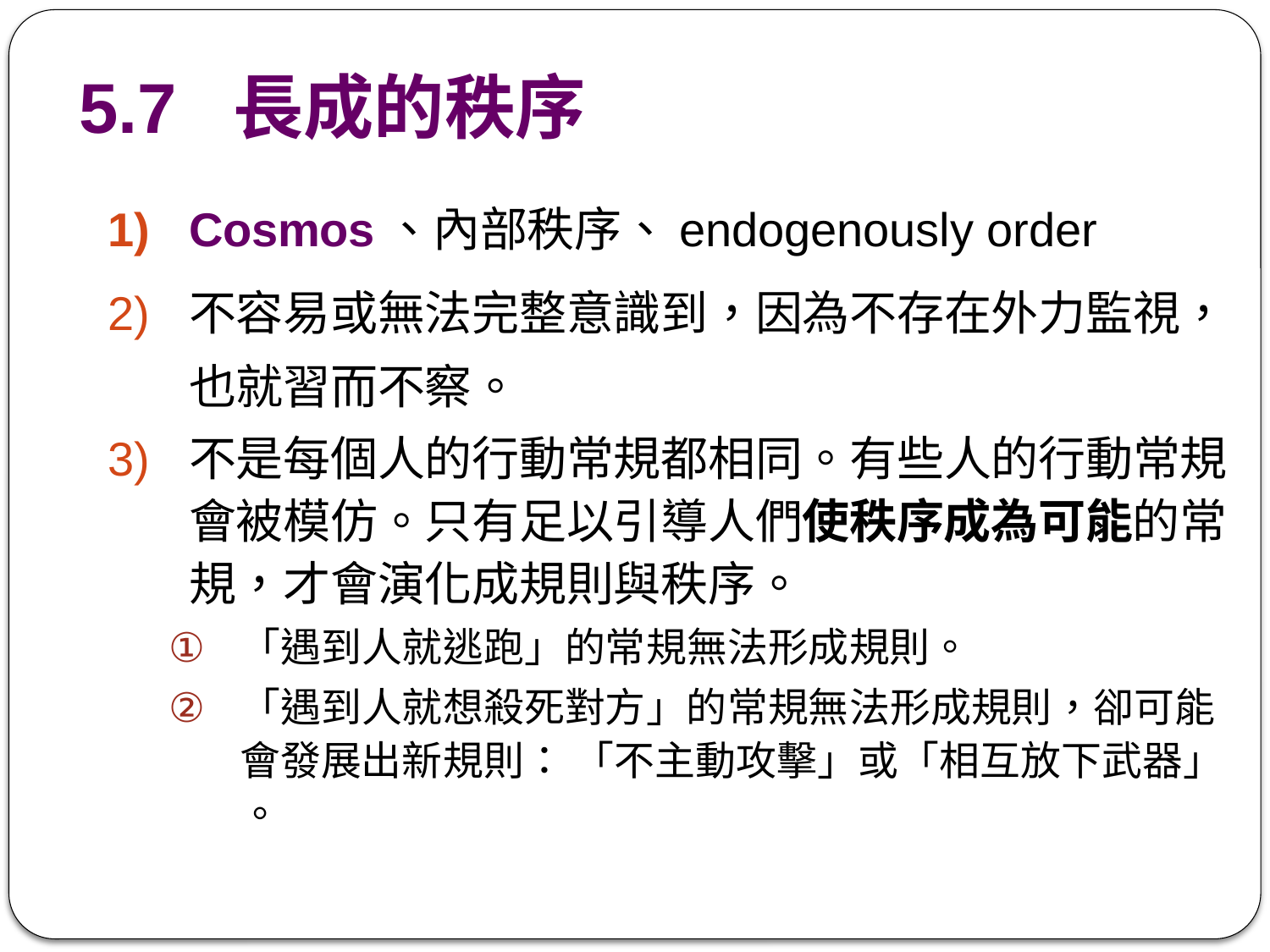

# 5.7  長成的秩序
Cosmos、內部秩序、endogenously order
不容易或無法完整意識到，因為不存在外力監視，也就習而不察。
不是每個人的行動常規都相同。有些人的行動常規會被模仿。只有足以引導人們使秩序成為可能的常規，才會演化成規則與秩序。
「遇到人就逃跑」的常規無法形成規則。
「遇到人就想殺死對方」的常規無法形成規則，卻可能會發展出新規則： 「不主動攻擊」或「相互放下武器」 。
50